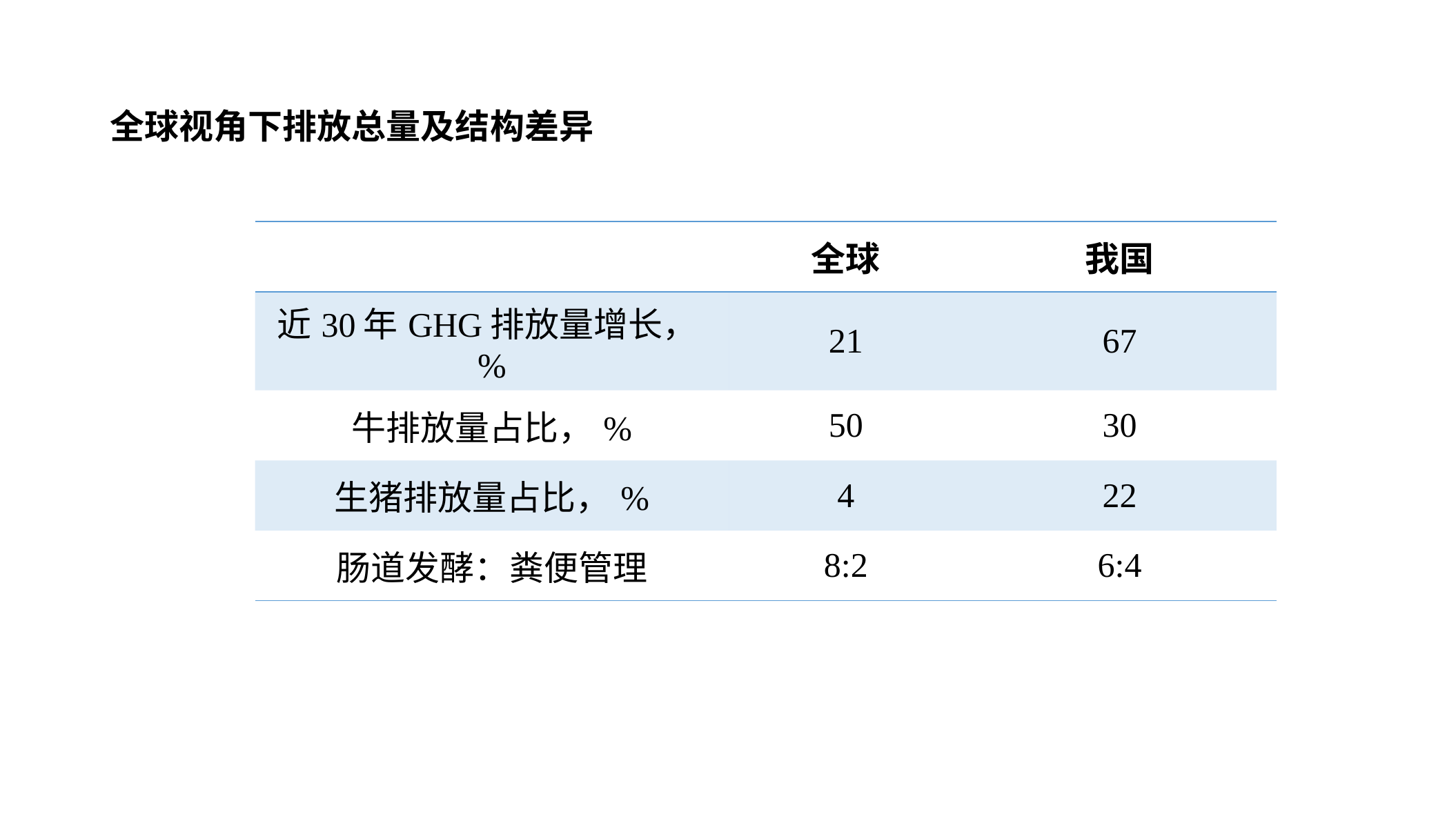

全球视角下排放总量及结构差异
|  | 全球 | 我国 |
| --- | --- | --- |
| 近30年GHG排放量增长，% | 21 | 67 |
| 牛排放量占比，% | 50 | 30 |
| 生猪排放量占比，% | 4 | 22 |
| 肠道发酵：粪便管理 | 8:2 | 6:4 |